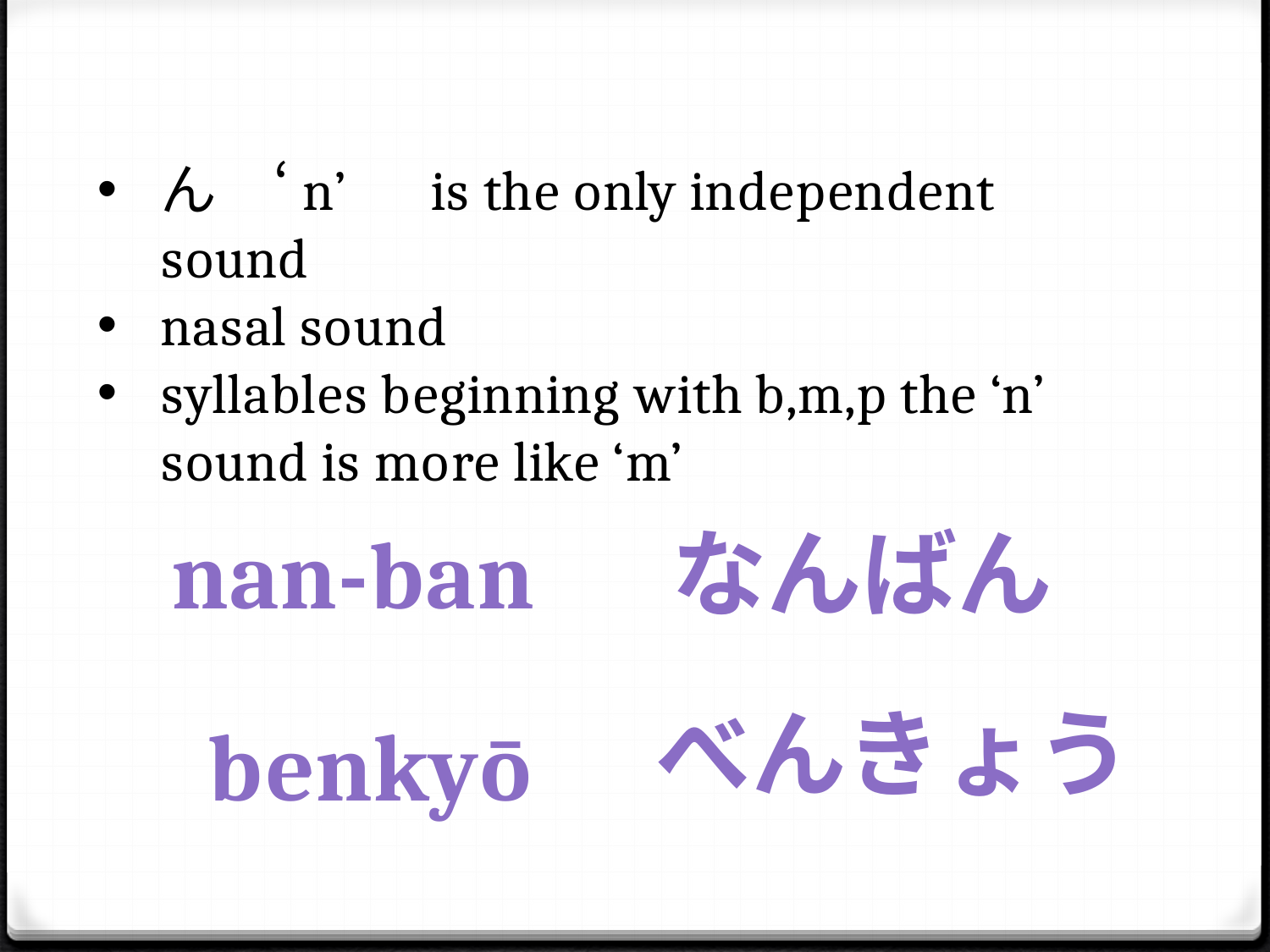

ん　‘n’　is the only independent sound
nasal sound
syllables beginning with b,m,p the ‘n’ sound is more like ‘m’
nan-ban
なんばん
べんきょう
benkyō